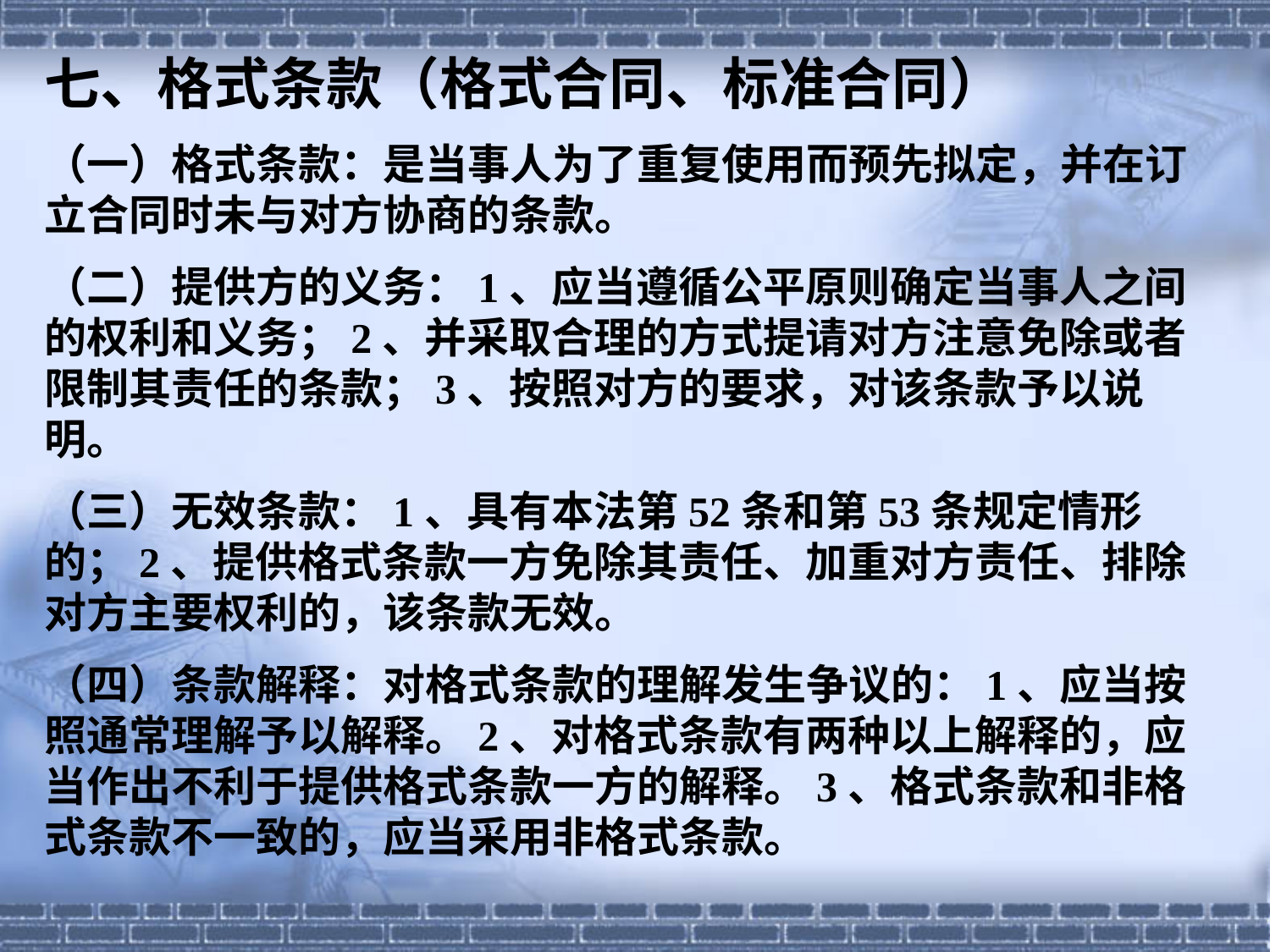

七、格式条款（格式合同、标准合同）
（一）格式条款：是当事人为了重复使用而预先拟定，并在订立合同时未与对方协商的条款。
（二）提供方的义务：1、应当遵循公平原则确定当事人之间的权利和义务；2、并采取合理的方式提请对方注意免除或者限制其责任的条款；3、按照对方的要求，对该条款予以说明。
（三）无效条款：1、具有本法第52条和第53条规定情形的；2、提供格式条款一方免除其责任、加重对方责任、排除对方主要权利的，该条款无效。
（四）条款解释：对格式条款的理解发生争议的：1、应当按照通常理解予以解释。2、对格式条款有两种以上解释的，应当作出不利于提供格式条款一方的解释。3、格式条款和非格式条款不一致的，应当采用非格式条款。